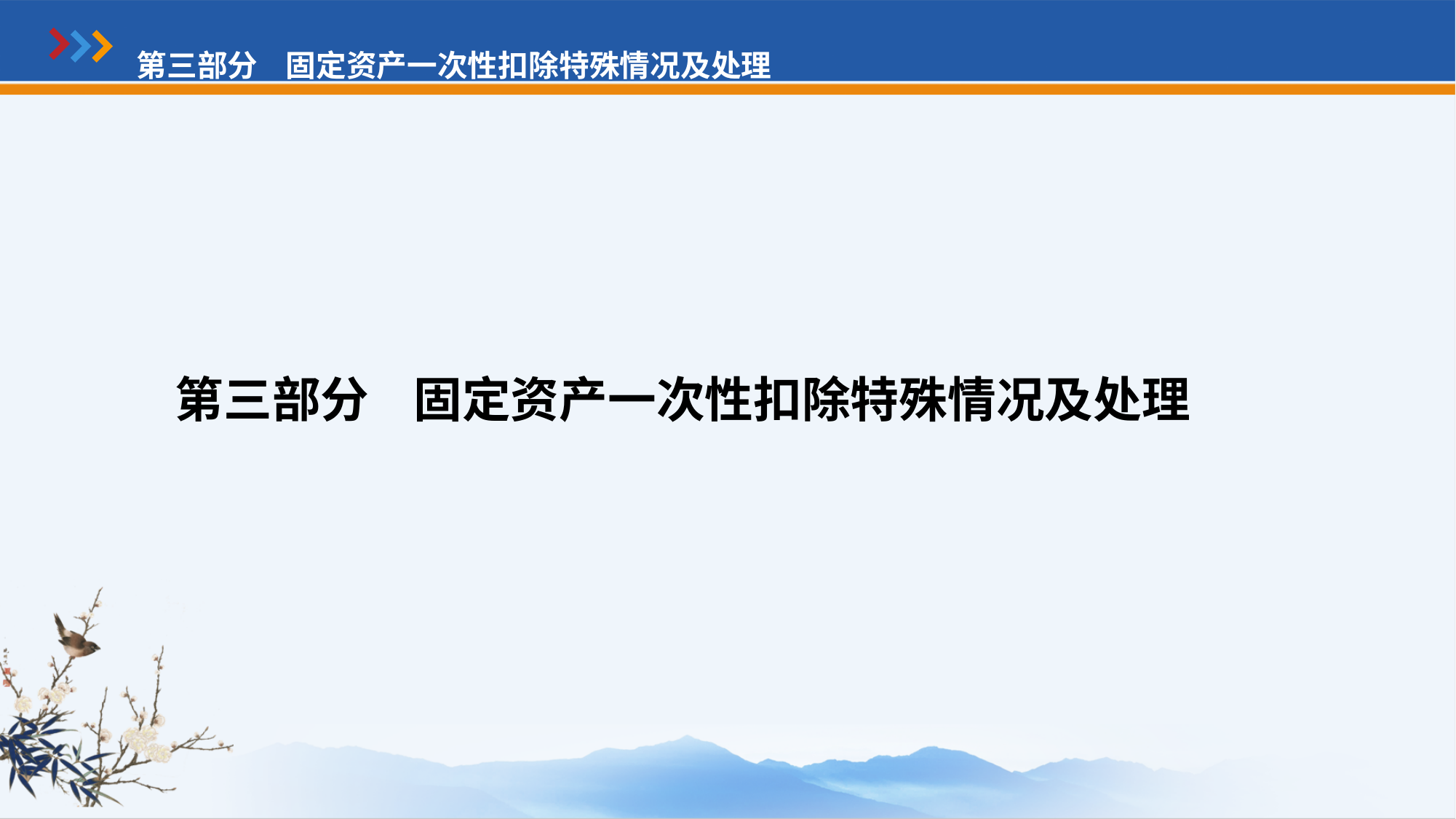

第三部分    固定资产一次性扣除特殊情况及处理

第三部分    固定资产一次性扣除特殊情况及处理